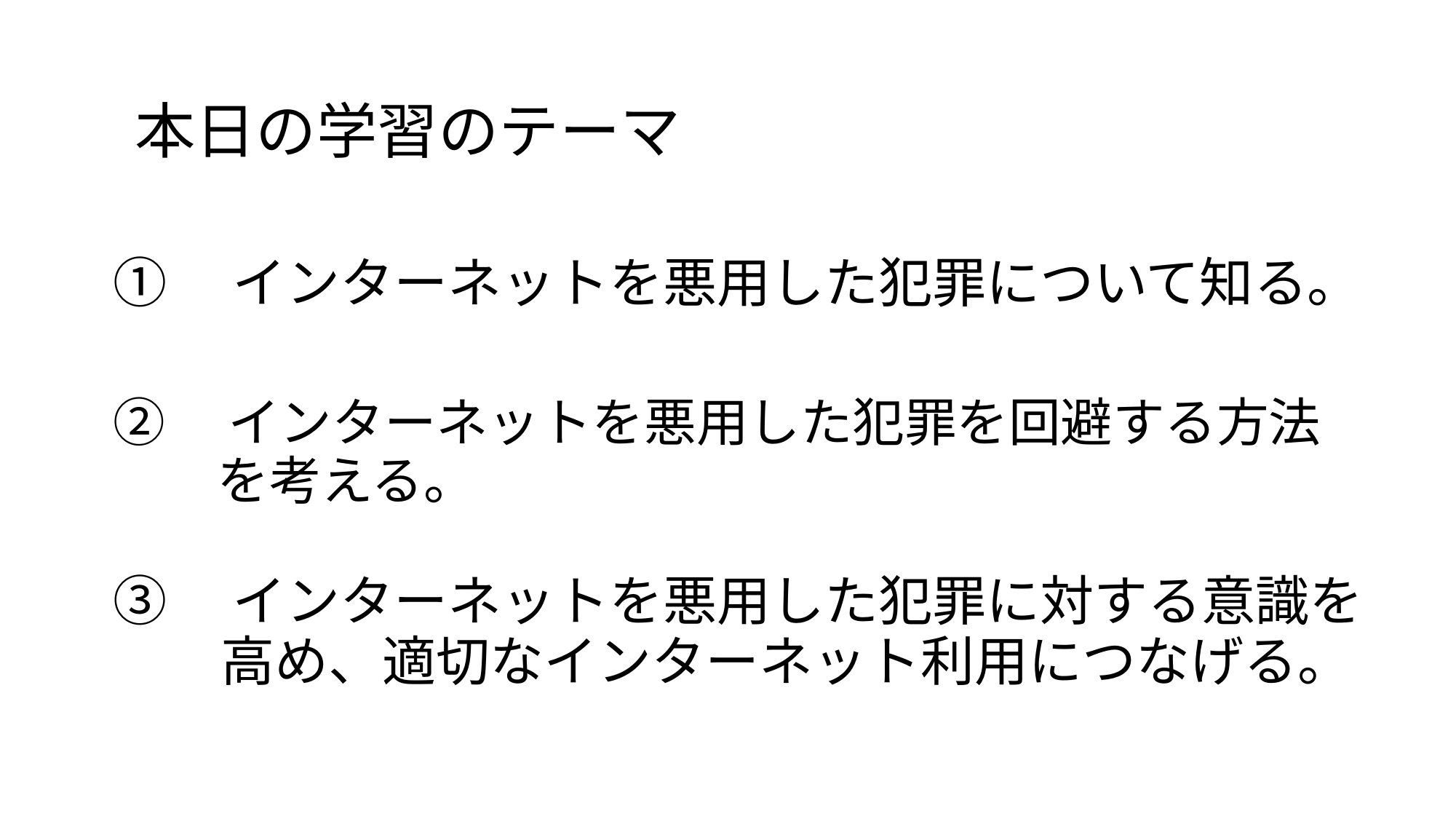

# 本日の学習のテーマ
①　インターネットを悪用した犯罪について知る。
②　インターネットを悪用した犯罪を回避する方法
　　を考える。
③　インターネットを悪用した犯罪に対する意識を
　　高め、適切なインターネット利用につなげる。